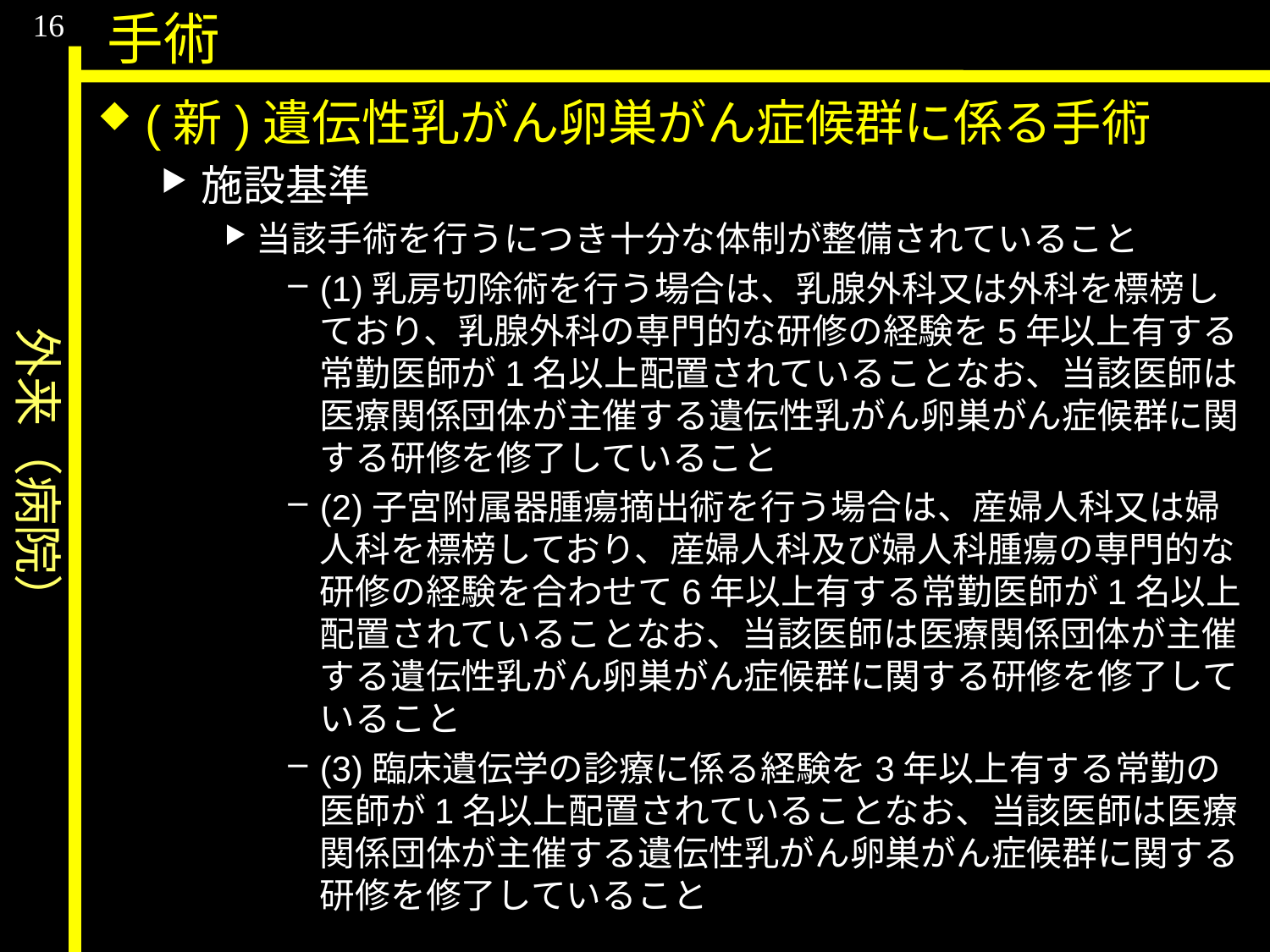

外来（病院）
16
手術

(新)遺伝性乳がん卵巣がん症候群に係る手術
施設基準
当該手術を行うにつき十分な体制が整備されていること
(1)乳房切除術を行う場合は、乳腺外科又は外科を標榜しており、乳腺外科の専門的な研修の経験を5年以上有する常勤医師が1名以上配置されていることなお、当該医師は医療関係団体が主催する遺伝性乳がん卵巣がん症候群に関する研修を修了していること
(2)子宮附属器腫瘍摘出術を行う場合は、産婦人科又は婦人科を標榜しており、産婦人科及び婦人科腫瘍の専門的な研修の経験を合わせて6年以上有する常勤医師が1名以上配置されていることなお、当該医師は医療関係団体が主催する遺伝性乳がん卵巣がん症候群に関する研修を修了していること
(3)臨床遺伝学の診療に係る経験を3年以上有する常勤の医師が1名以上配置されていることなお、当該医師は医療関係団体が主催する遺伝性乳がん卵巣がん症候群に関する研修を修了していること